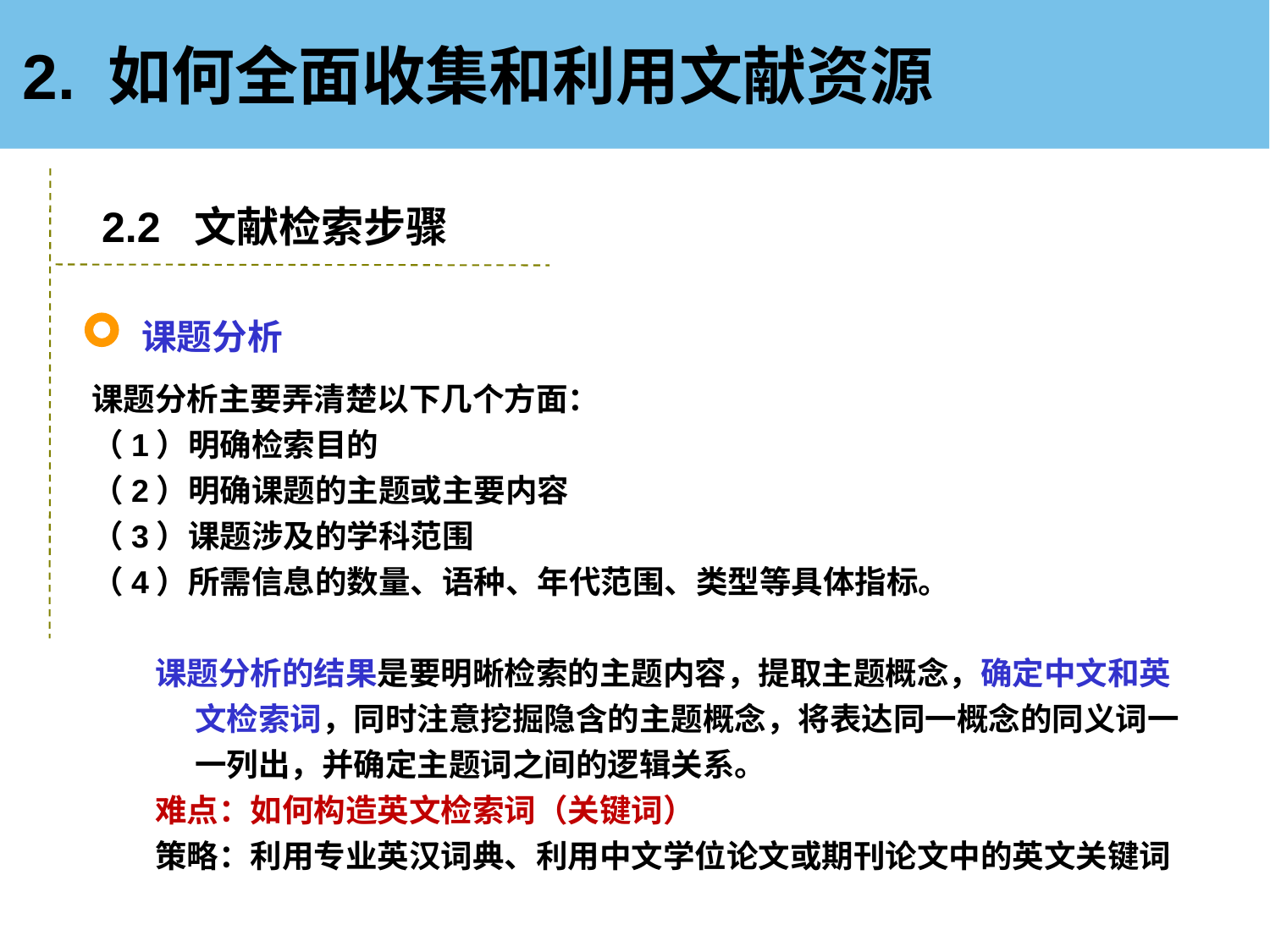

2. 如何全面收集和利用文献资源

2.2  文献检索步骤
课题分析

课题分析主要弄清楚以下几个方面：
（1）明确检索目的
（2）明确课题的主题或主要内容
（3）课题涉及的学科范围
（4）所需信息的数量、语种、年代范围、类型等具体指标。

课题分析的结果是要明晰检索的主题内容，提取主题概念，确定中文和英文检索词，同时注意挖掘隐含的主题概念，将表达同一概念的同义词一一列出，并确定主题词之间的逻辑关系。
难点：如何构造英文检索词（关键词）
策略：利用专业英汉词典、利用中文学位论文或期刊论文中的英文关键词